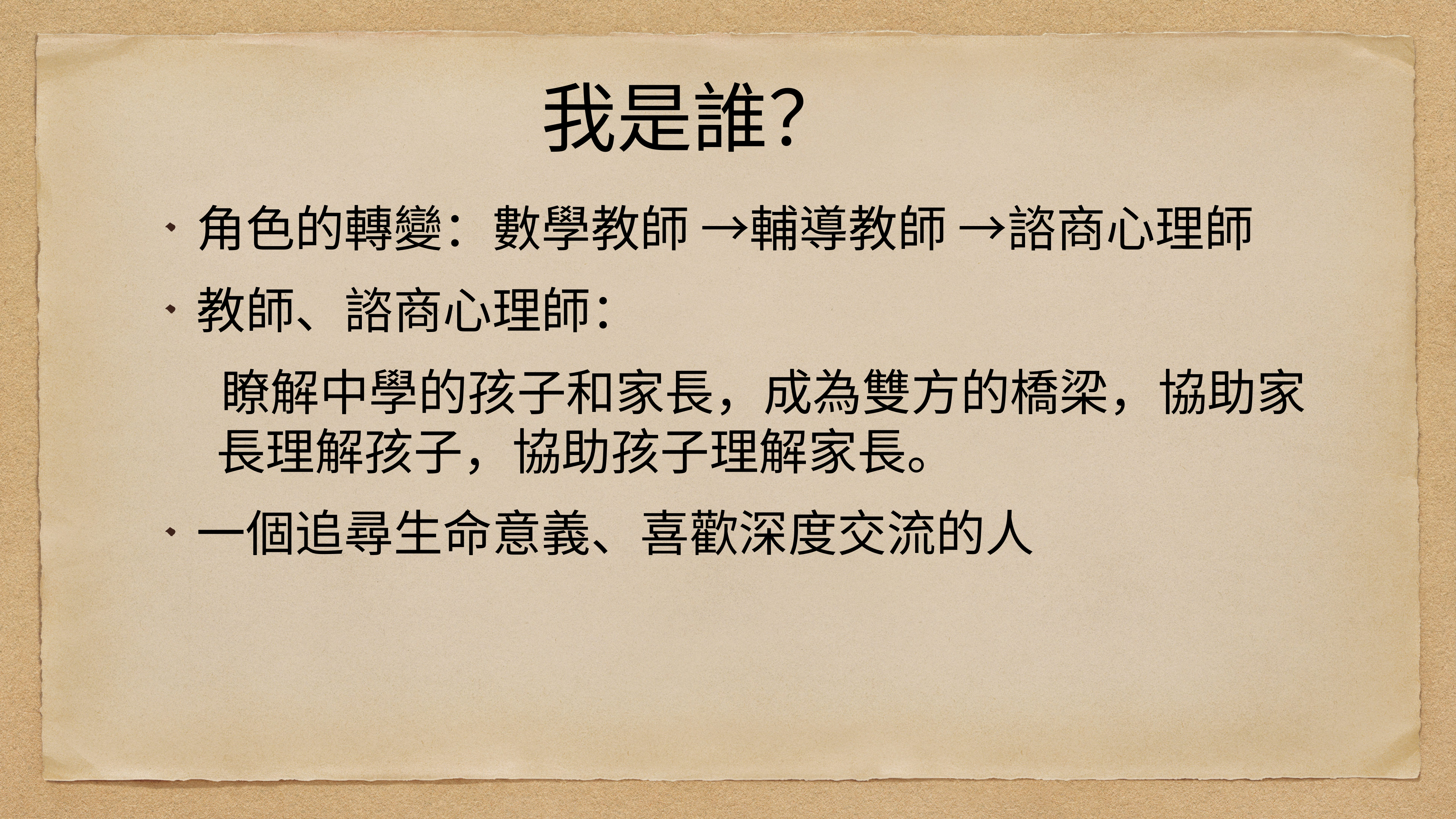

# 我是誰？
角色的轉變：數學教師 →輔導教師 →諮商心理師
教師、諮商心理師：
    瞭解中學的孩子和家長，成為雙方的橋梁，協助家長理解孩子，協助孩子理解家長。
一個追尋生命意義、喜歡深度交流的人